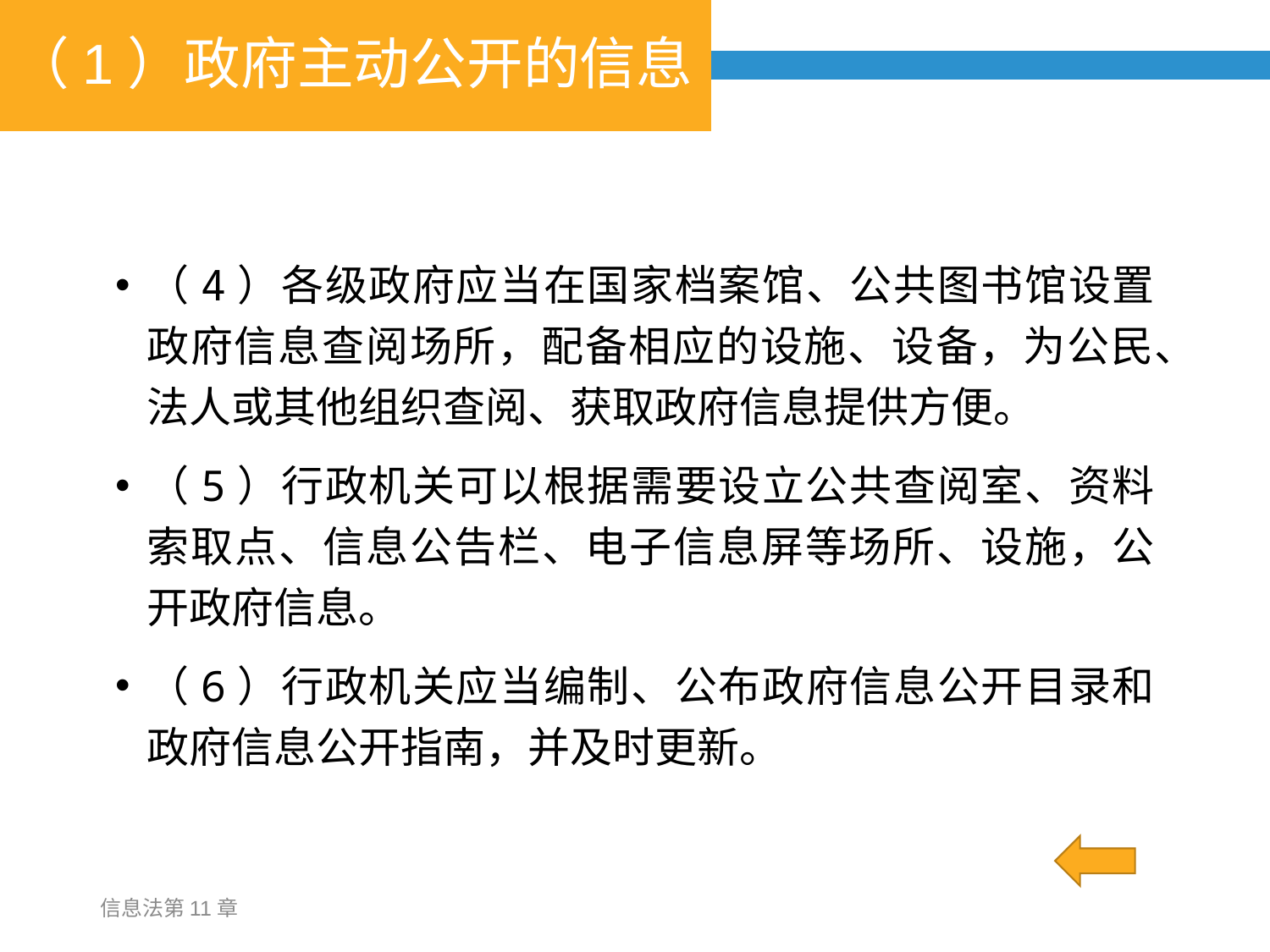

# （1）政府主动公开的信息
（4）各级政府应当在国家档案馆、公共图书馆设置政府信息查阅场所，配备相应的设施、设备，为公民、法人或其他组织查阅、获取政府信息提供方便。
（5）行政机关可以根据需要设立公共查阅室、资料索取点、信息公告栏、电子信息屏等场所、设施，公开政府信息。
（6）行政机关应当编制、公布政府信息公开目录和政府信息公开指南，并及时更新。

信息法第11章